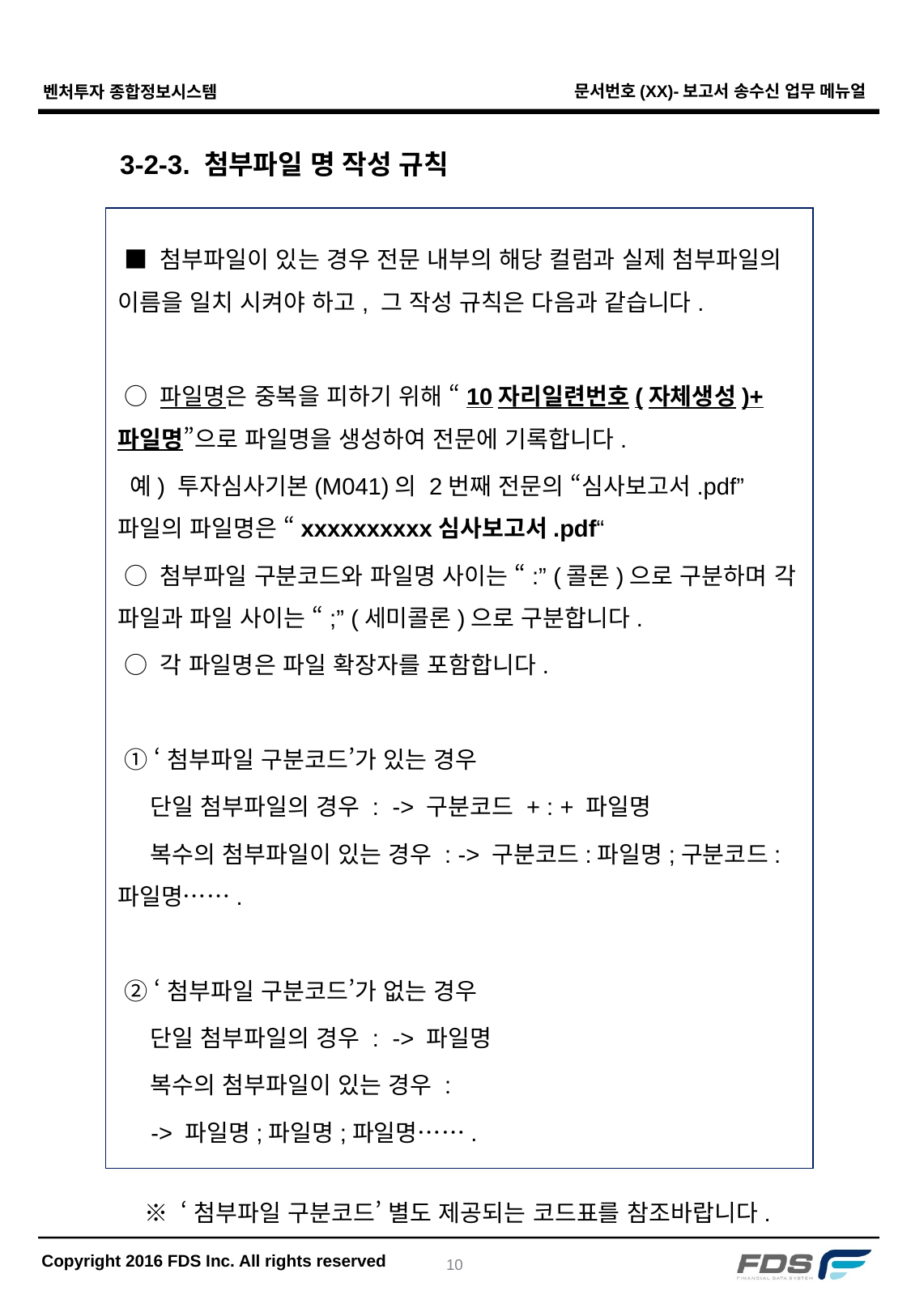

3-2-3. 첨부파일 명 작성 규칙
 ■ 첨부파일이 있는 경우 전문 내부의 해당 컬럼과 실제 첨부파일의 이름을 일치 시켜야 하고, 그 작성 규칙은 다음과 같습니다.

 ○ 파일명은 중복을 피하기 위해 “10자리일련번호(자체생성)+파일명”으로 파일명을 생성하여 전문에 기록합니다.
 예) 투자심사기본(M041)의 2번째 전문의 “심사보고서.pdf” 파일의 파일명은 “xxxxxxxxxx심사보고서.pdf“
 ○ 첨부파일 구분코드와 파일명 사이는 “:” (콜론)으로 구분하며 각 파일과 파일 사이는 “;” (세미콜론)으로 구분합니다.
 ○ 각 파일명은 파일 확장자를 포함합니다.

 ① ‘첨부파일 구분코드’가 있는 경우
    단일 첨부파일의 경우 :  -> 구분코드 + : + 파일명
    복수의 첨부파일이 있는 경우 : -> 구분코드:파일명;구분코드:파일명…….

 ② ‘첨부파일 구분코드’가 없는 경우
    단일 첨부파일의 경우 :  -> 파일명
    복수의 첨부파일이 있는 경우 :
     -> 파일명;파일명;파일명…….
    ※  ‘첨부파일 구분코드’ 별도 제공되는 코드표를 참조바랍니다.
10